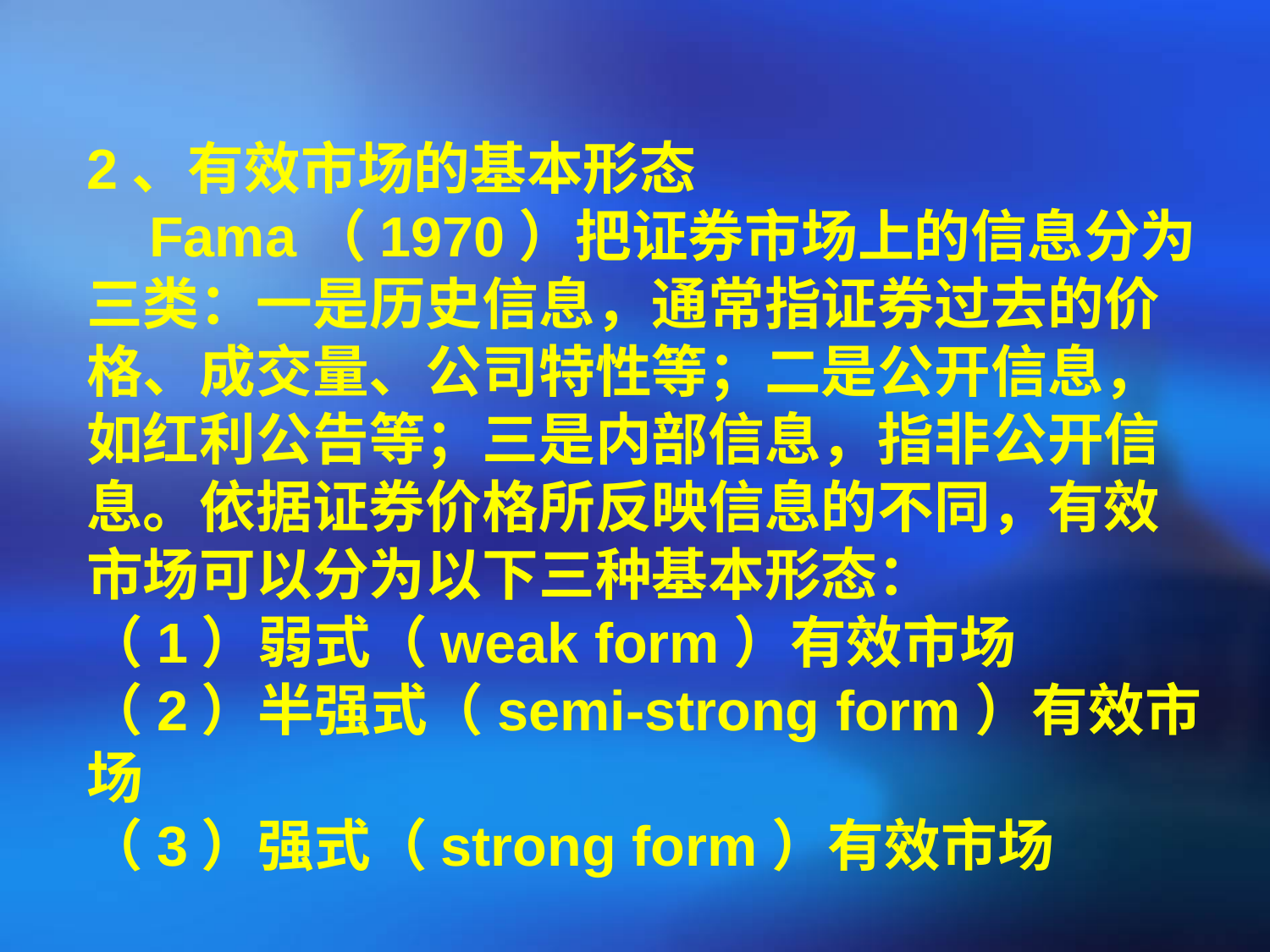

2、有效市场的基本形态
    Fama（1970）把证券市场上的信息分为三类：一是历史信息，通常指证券过去的价格、成交量、公司特性等；二是公开信息，如红利公告等；三是内部信息，指非公开信息。依据证券价格所反映信息的不同，有效市场可以分为以下三种基本形态：
（1）弱式（weak form）有效市场
（2）半强式（semi-strong form）有效市场
（3）强式（strong form）有效市场